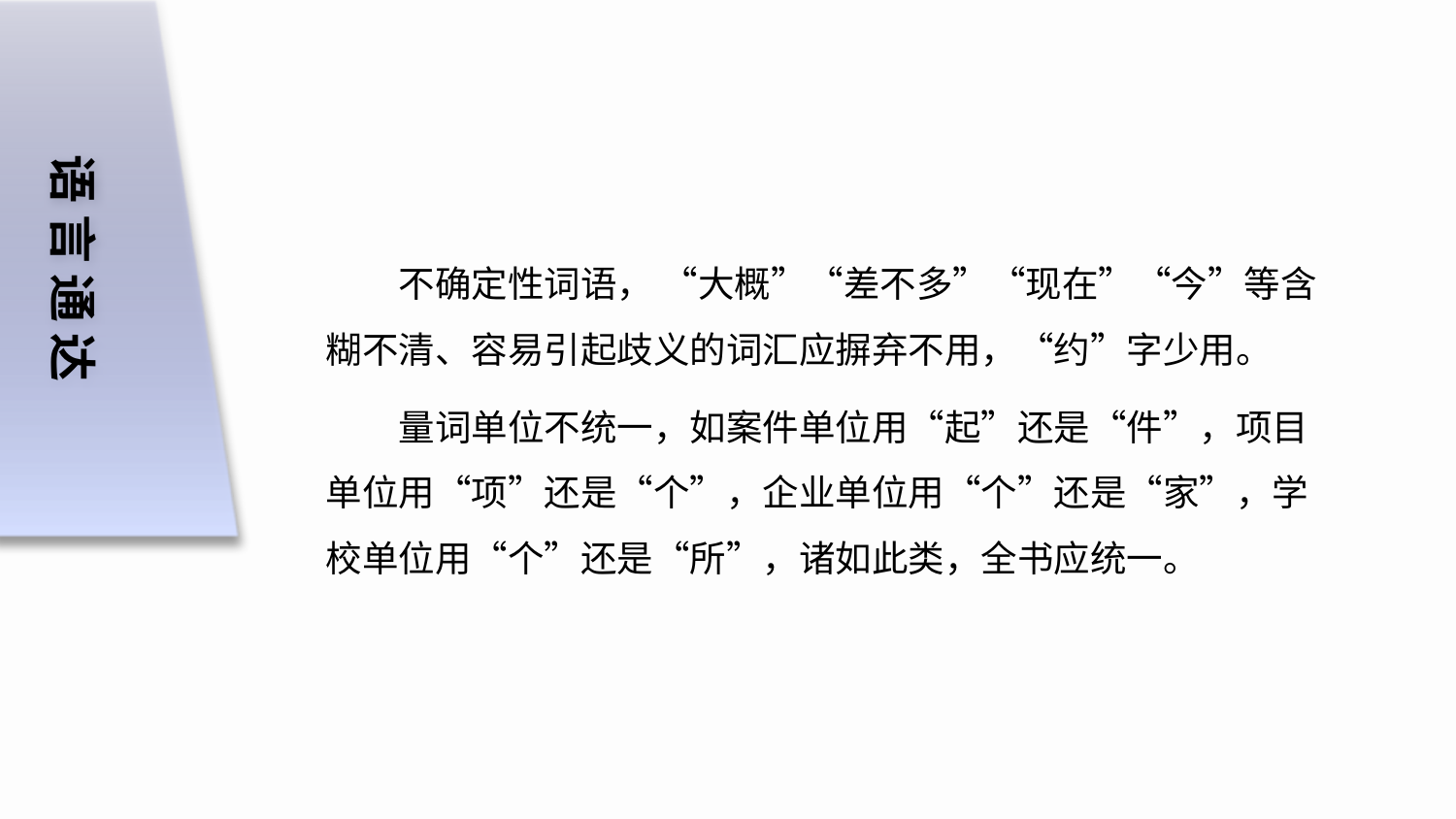

语 言 通 达
不确定性词语， “大概”“差不多”“现在”“今”等含糊不清、容易引起歧义的词汇应摒弃不用，“约”字少用。
量词单位不统一，如案件单位用“起”还是“件”，项目单位用“项”还是“个”，企业单位用“个”还是“家”，学校单位用“个”还是“所”，诸如此类，全书应统一。